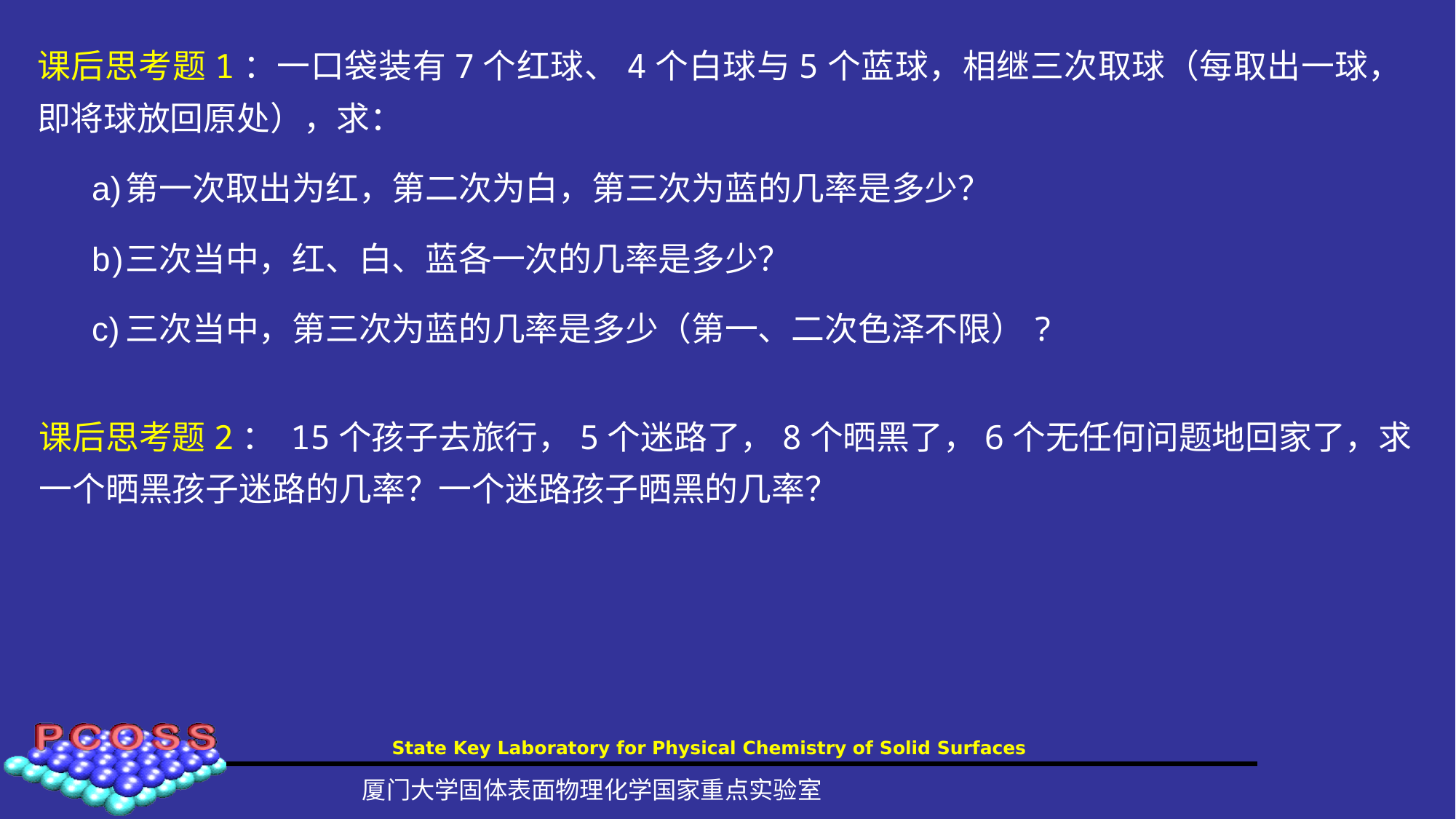

课后思考题1：一口袋装有7个红球、4个白球与5个蓝球，相继三次取球（每取出一球，即将球放回原处），求：
第一次取出为红，第二次为白，第三次为蓝的几率是多少？
三次当中，红、白、蓝各一次的几率是多少？
三次当中，第三次为蓝的几率是多少（第一、二次色泽不限）?
课后思考题2： 15个孩子去旅行，5个迷路了，8个晒黑了，6个无任何问题地回家了，求一个晒黑孩子迷路的几率？一个迷路孩子晒黑的几率？